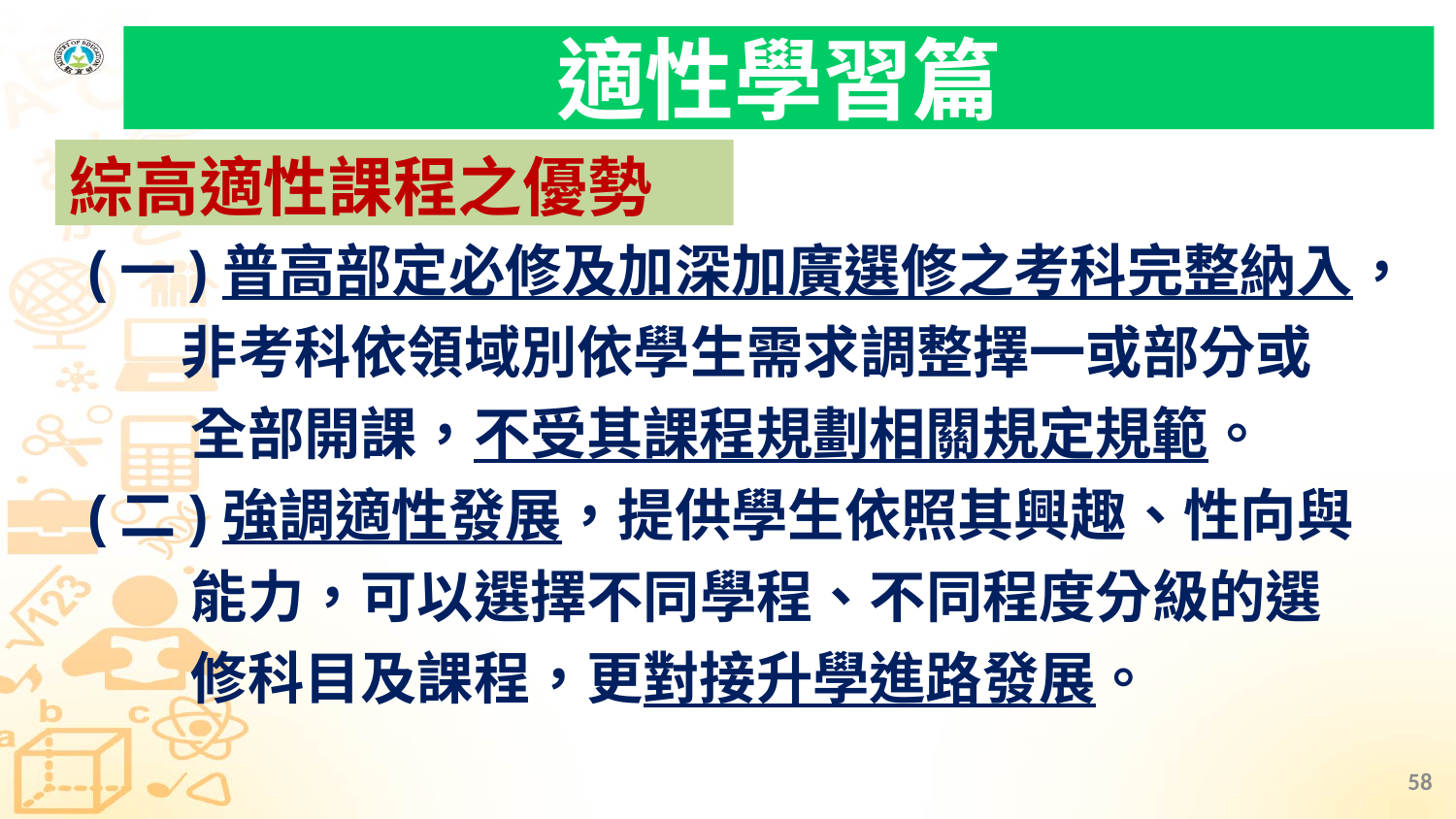

# 適性學習篇
綜高適性課程之優勢

(一)普高部定必修及加深加廣選修之考科完整納入，
        非考科依領域別依學生需求調整擇一或部分或
       全部開課，不受其課程規劃相關規定規範。
(二)強調適性發展，提供學生依照其興趣、性向與
       能力，可以選擇不同學程、不同程度分級的選
       修科目及課程，更對接升學進路發展。

58